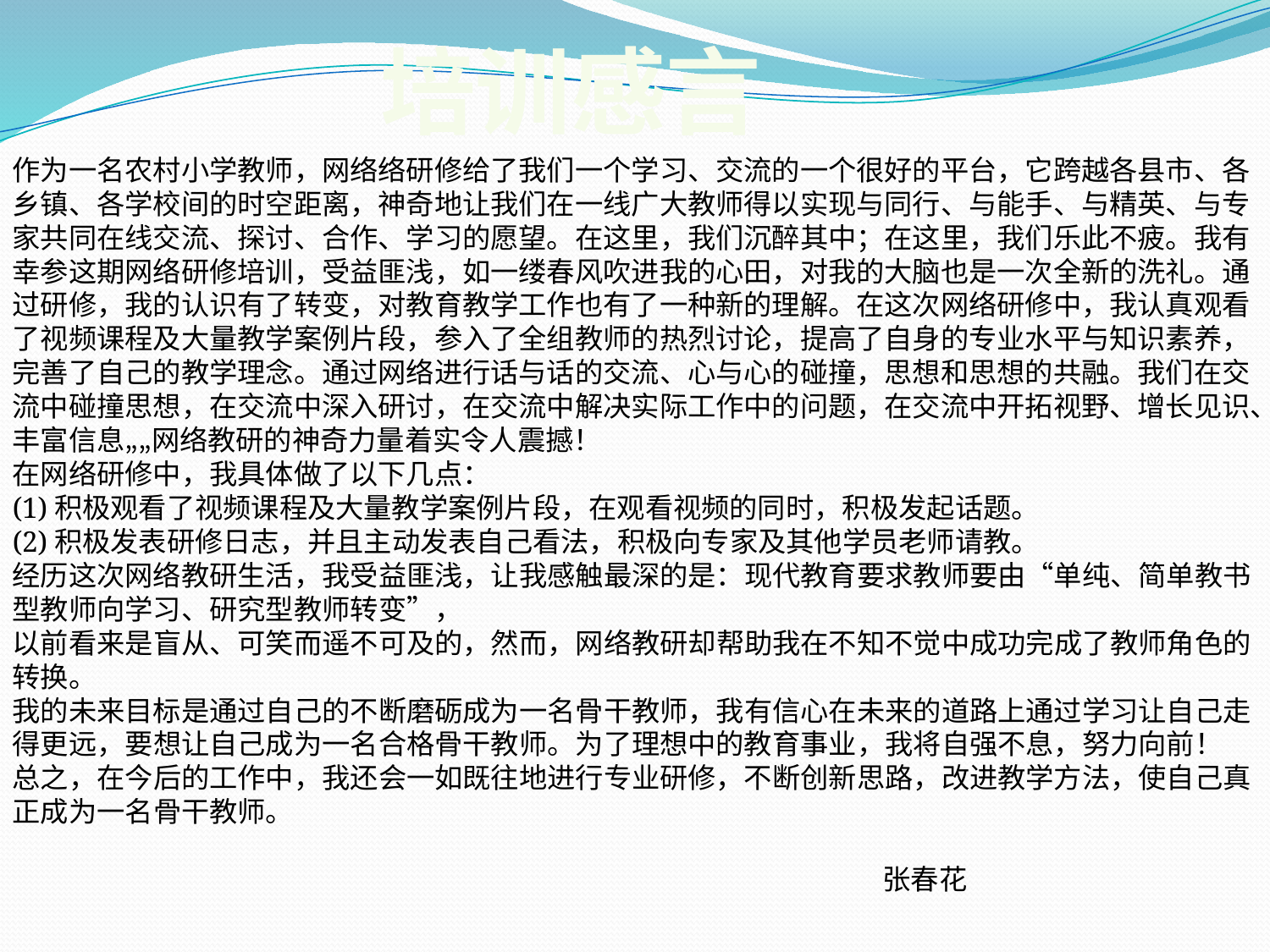

培训感言
作为一名农村小学教师，网络络研修给了我们一个学习、交流的一个很好的平台，它跨越各县市、各乡镇、各学校间的时空距离，神奇地让我们在一线广大教师得以实现与同行、与能手、与精英、与专家共同在线交流、探讨、合作、学习的愿望。在这里，我们沉醉其中；在这里，我们乐此不疲。我有幸参这期网络研修培训，受益匪浅，如一缕春风吹进我的心田，对我的大脑也是一次全新的洗礼。通过研修，我的认识有了转变，对教育教学工作也有了一种新的理解。在这次网络研修中，我认真观看了视频课程及大量教学案例片段，参入了全组教师的热烈讨论，提高了自身的专业水平与知识素养，完善了自己的教学理念。通过网络进行话与话的交流、心与心的碰撞，思想和思想的共融。我们在交流中碰撞思想，在交流中深入研讨，在交流中解决实际工作中的问题，在交流中开拓视野、增长见识、丰富信息„„网络教研的神奇力量着实令人震撼！
在网络研修中，我具体做了以下几点：
(1)积极观看了视频课程及大量教学案例片段，在观看视频的同时，积极发起话题。
(2)积极发表研修日志，并且主动发表自己看法，积极向专家及其他学员老师请教。
经历这次网络教研生活，我受益匪浅，让我感触最深的是：现代教育要求教师要由“单纯、简单教书型教师向学习、研究型教师转变”，
以前看来是盲从、可笑而遥不可及的，然而，网络教研却帮助我在不知不觉中成功完成了教师角色的转换。
我的未来目标是通过自己的不断磨砺成为一名骨干教师，我有信心在未来的道路上通过学习让自己走得更远，要想让自己成为一名合格骨干教师。为了理想中的教育事业，我将自强不息，努力向前！  总之，在今后的工作中，我还会一如既往地进行专业研修，不断创新思路，改进教学方法，使自己真正成为一名骨干教师。

                                                                                                                                        张春花